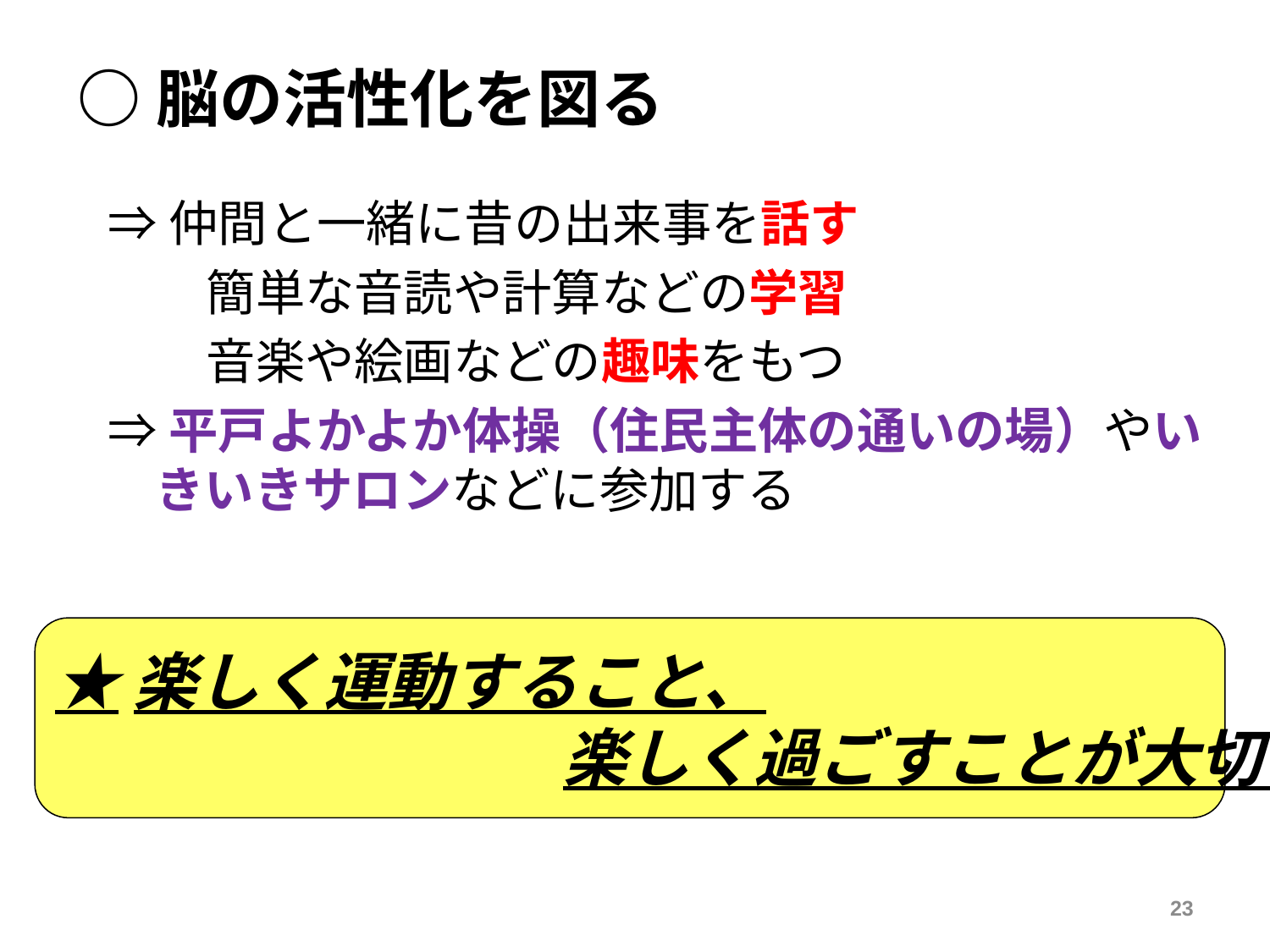

# ○脳の活性化を図る
⇒仲間と一緒に昔の出来事を話す
　　簡単な音読や計算などの学習
　　音楽や絵画などの趣味をもつ
⇒平戸よかよか体操（住民主体の通いの場）やいきいきサロンなどに参加する
★楽しく運動すること、
　　　　　　　　楽しく過ごすことが大切！

23